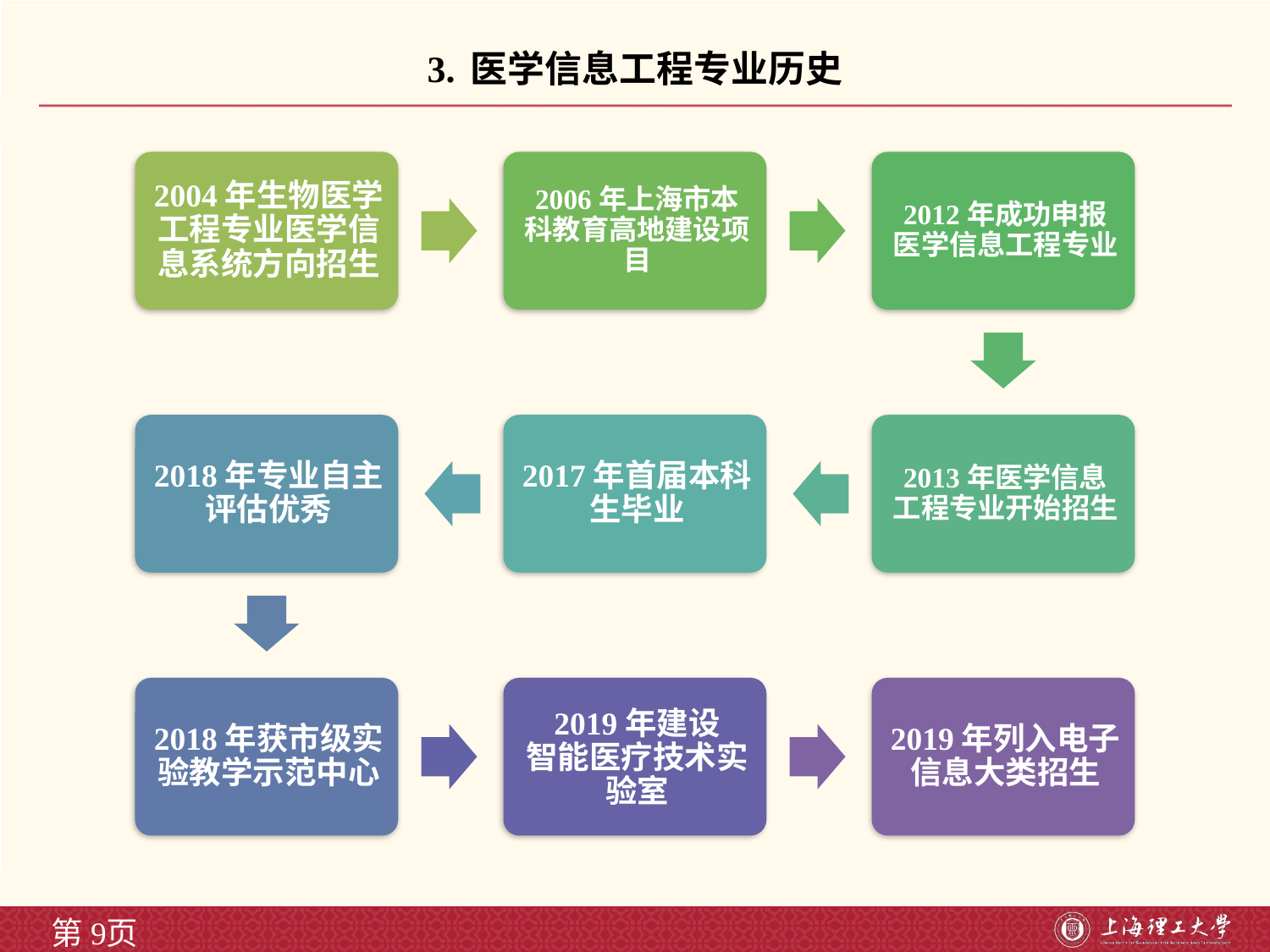

# 3. 医学信息工程专业历史
2004年生物医学工程专业医学信息系统方向招生

2006年上海市本科教育高地建设项目

2012年成功申报医学信息工程专业

2013年医学信息工程专业开始招生

2017年首届本科生毕业

2018年专业自主评估优秀

2018年获市级实验教学示范中心

2019年建设
智能医疗技术实验室

2019年列入电子信息大类招生
第9页